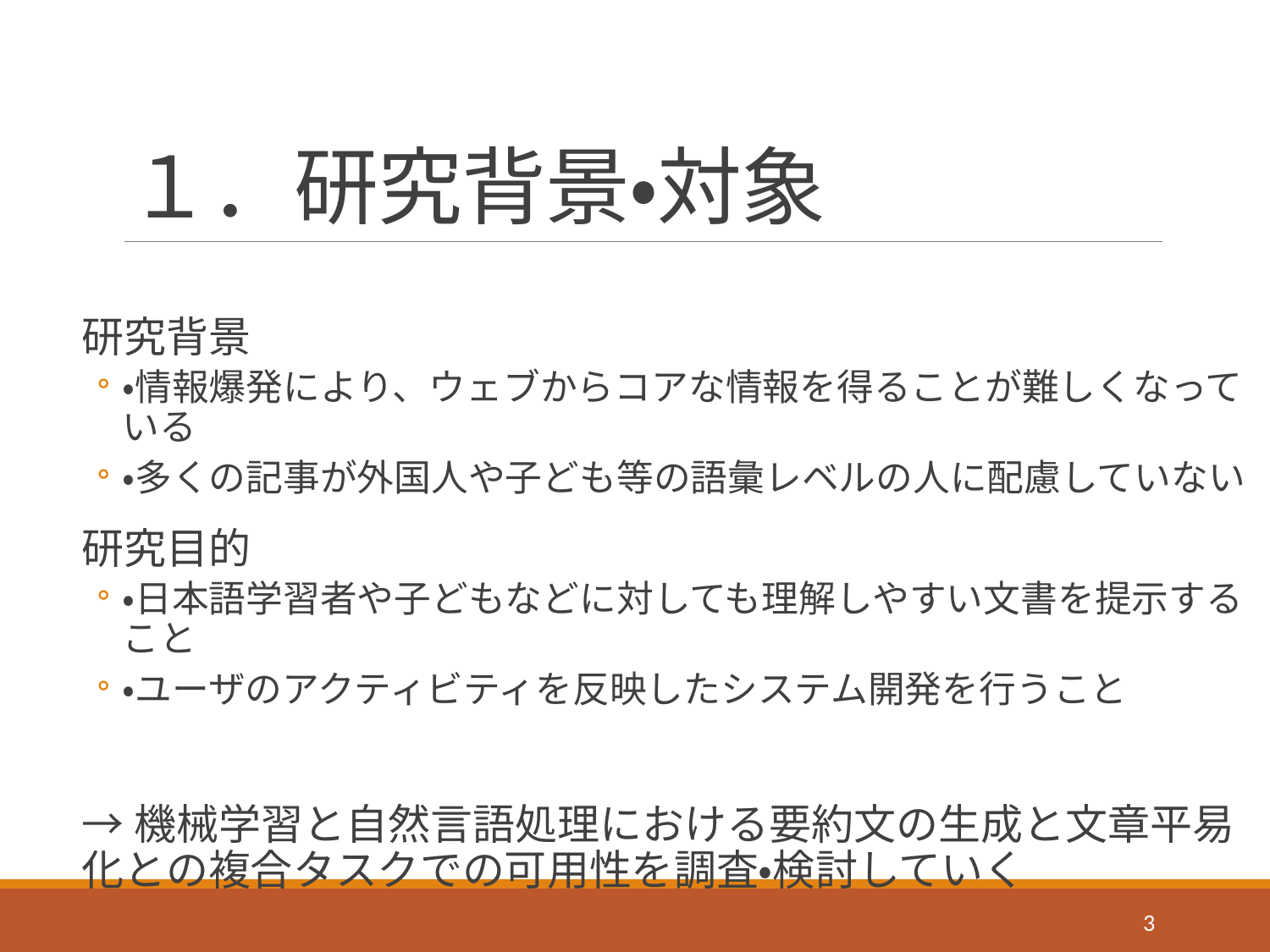

# １．研究背景・対象
研究背景
・情報爆発により、ウェブからコアな情報を得ることが難しくなっている
・多くの記事が外国人や子ども等の語彙レベルの人に配慮していない
研究目的
・日本語学習者や子どもなどに対しても理解しやすい文書を提示すること
・ユーザのアクティビティを反映したシステム開発を行うこと

→機械学習と自然言語処理における要約文の生成と文章平易化との複合タスクでの可用性を調査・検討していく

3